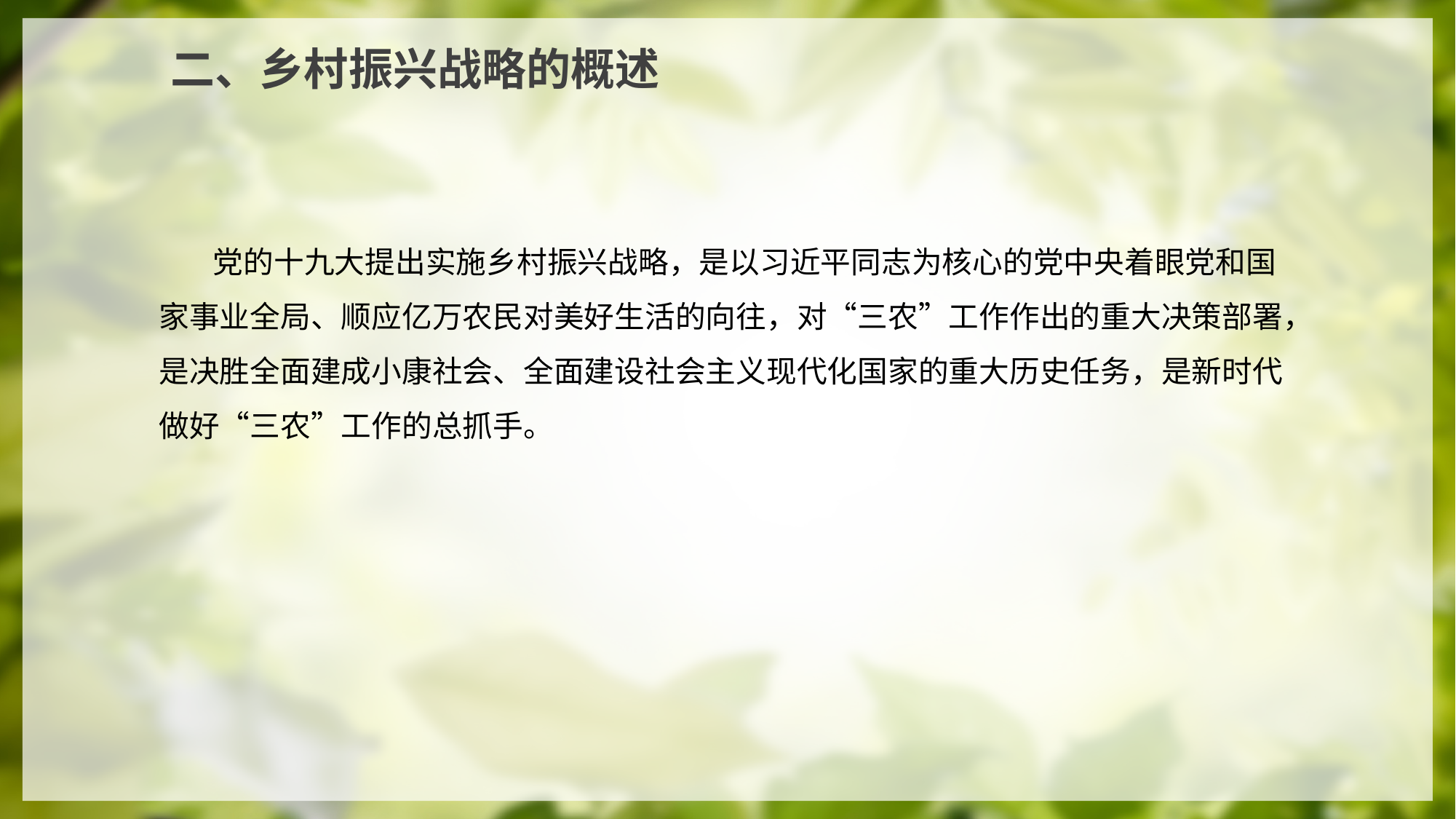

二、乡村振兴战略的概述
       党的十九大提出实施乡村振兴战略，是以习近平同志为核心的党中央着眼党和国家事业全局、顺应亿万农民对美好生活的向往，对“三农”工作作出的重大决策部署，是决胜全面建成小康社会、全面建设社会主义现代化国家的重大历史任务，是新时代做好“三农”工作的总抓手。